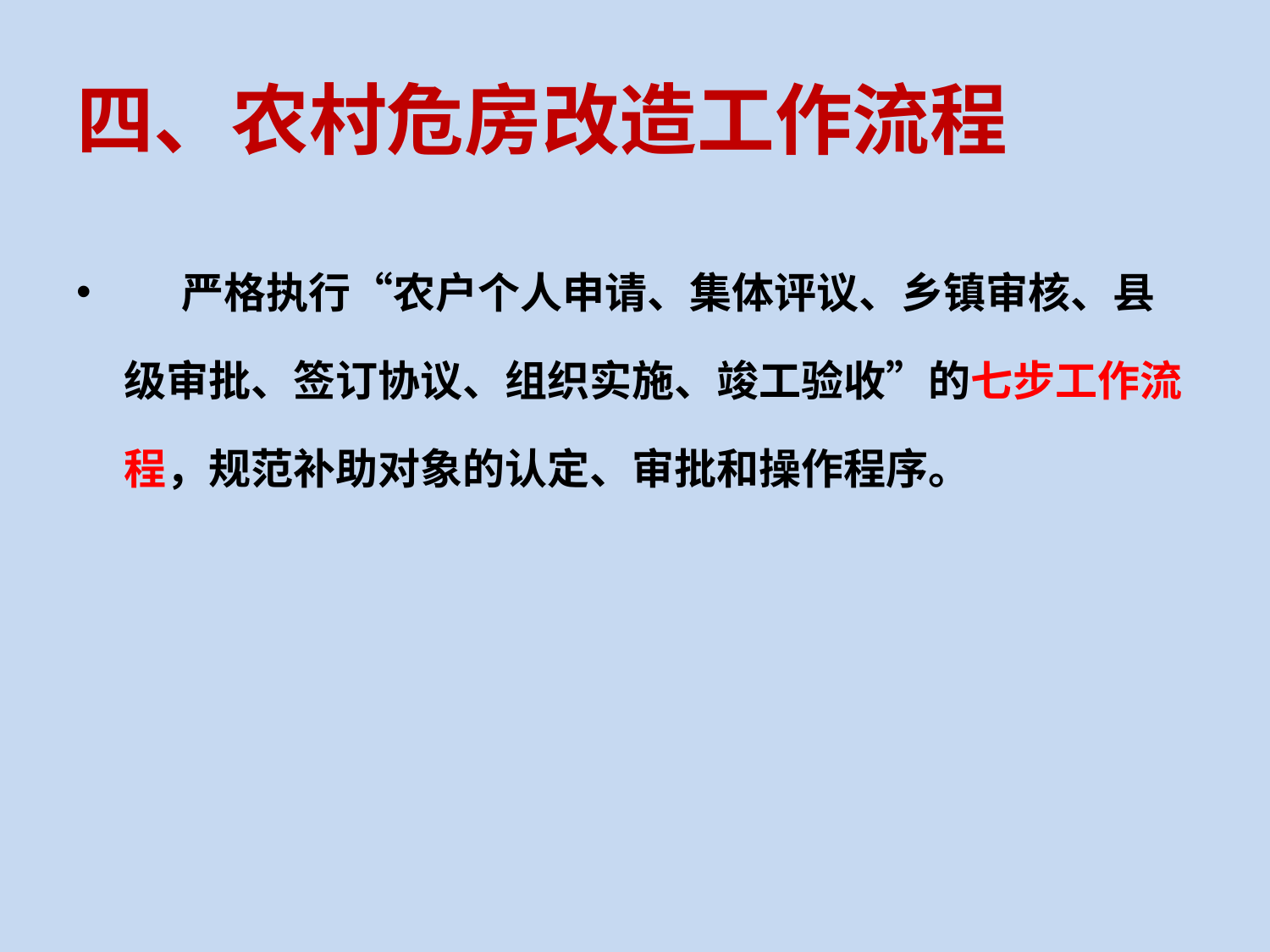

# 四、农村危房改造工作流程
     严格执行“农户个人申请、集体评议、乡镇审核、县级审批、签订协议、组织实施、竣工验收”的七步工作流程，规范补助对象的认定、审批和操作程序。